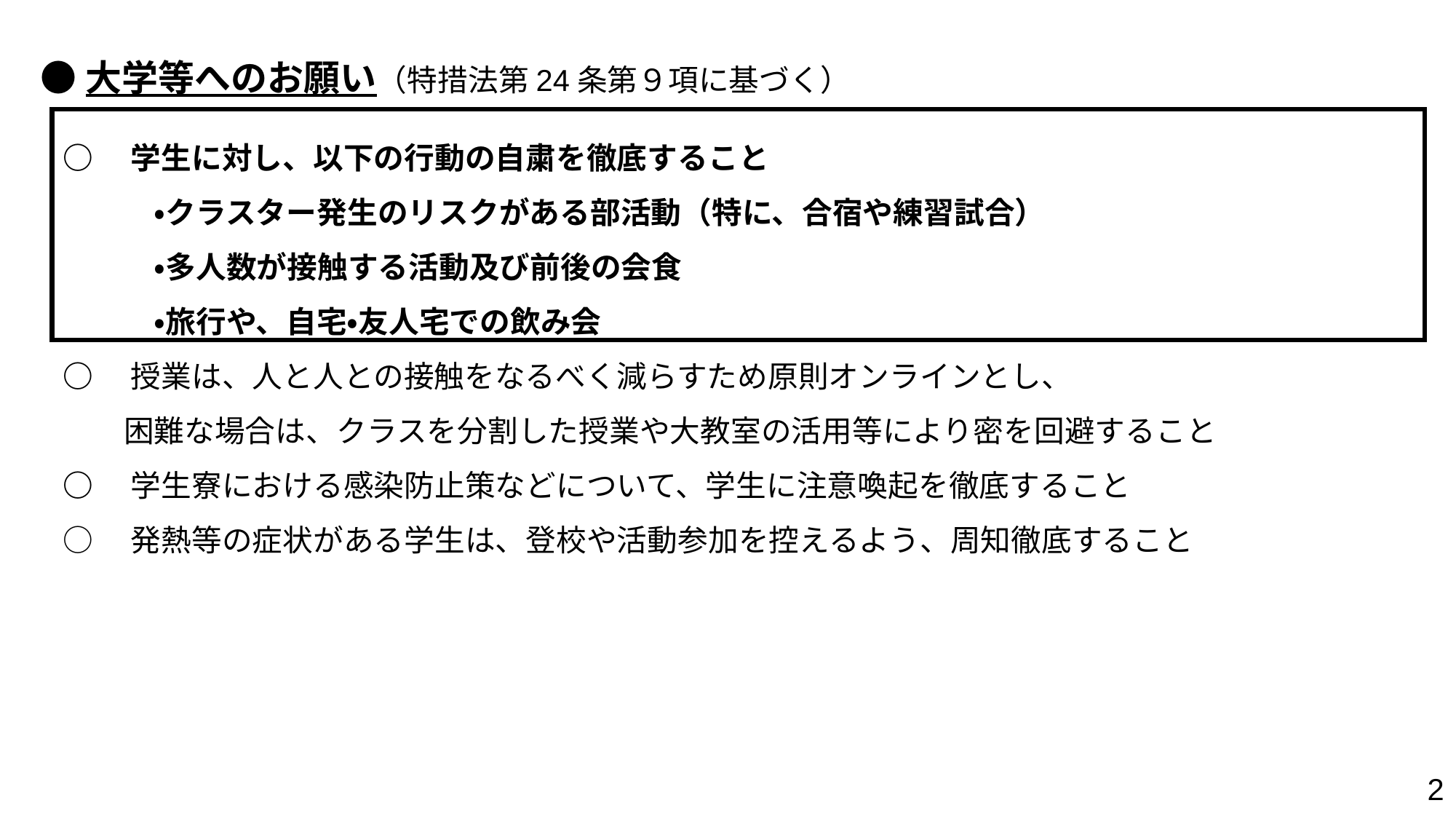

●大学等へのお願い（特措法第24条第９項に基づく）

○　学生に対し、以下の行動の自粛を徹底すること
　　　・クラスター発生のリスクがある部活動（特に、合宿や練習試合）
　　　・多人数が接触する活動及び前後の会食
　　　・旅行や、自宅・友人宅での飲み会
○　授業は、人と人との接触をなるべく減らすため原則オンラインとし、
　　困難な場合は、クラスを分割した授業や大教室の活用等により密を回避すること
○　学生寮における感染防止策などについて、学生に注意喚起を徹底すること
○　発熱等の症状がある学生は、登校や活動参加を控えるよう、周知徹底すること

2